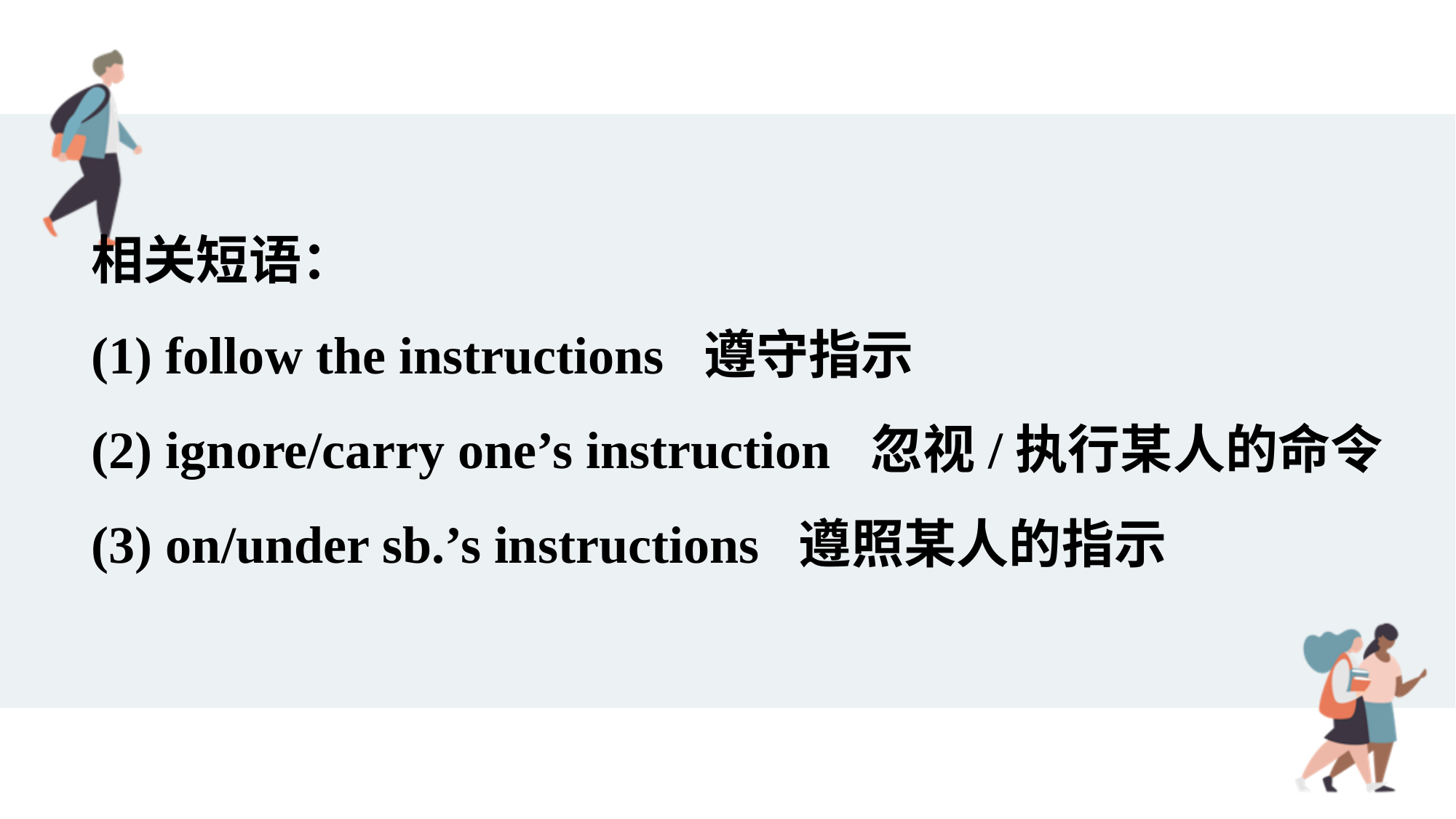

相关短语：
(1) follow the instructions  遵守指示
(2) ignore/carry one’s instruction  忽视/执行某人的命令
(3) on/under sb.’s instructions  遵照某人的指示